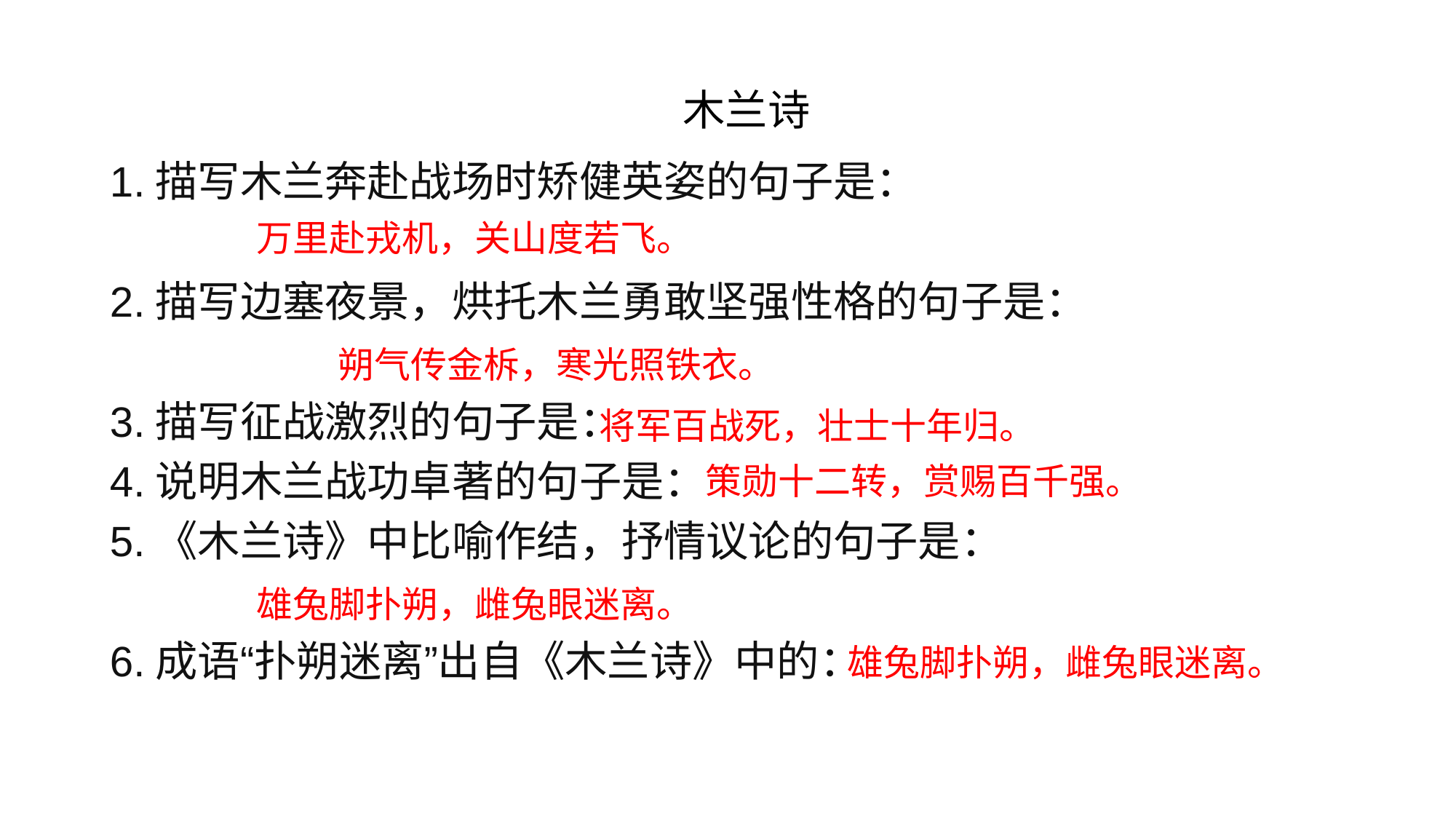

# 木兰诗
1.描写木兰奔赴战场时矫健英姿的句子是：

2.描写边塞夜景，烘托木兰勇敢坚强性格的句子是：

3.描写征战激烈的句子是：
4.说明木兰战功卓著的句子是：
5.《木兰诗》中比喻作结，抒情议论的句子是：

6.成语“扑朔迷离”出自《木兰诗》中的：
万里赴戎机，关山度若飞。
朔气传金柝，寒光照铁衣。
将军百战死，壮士十年归。
策勋十二转，赏赐百千强。
雄兔脚扑朔，雌兔眼迷离。
雄兔脚扑朔，雌兔眼迷离。